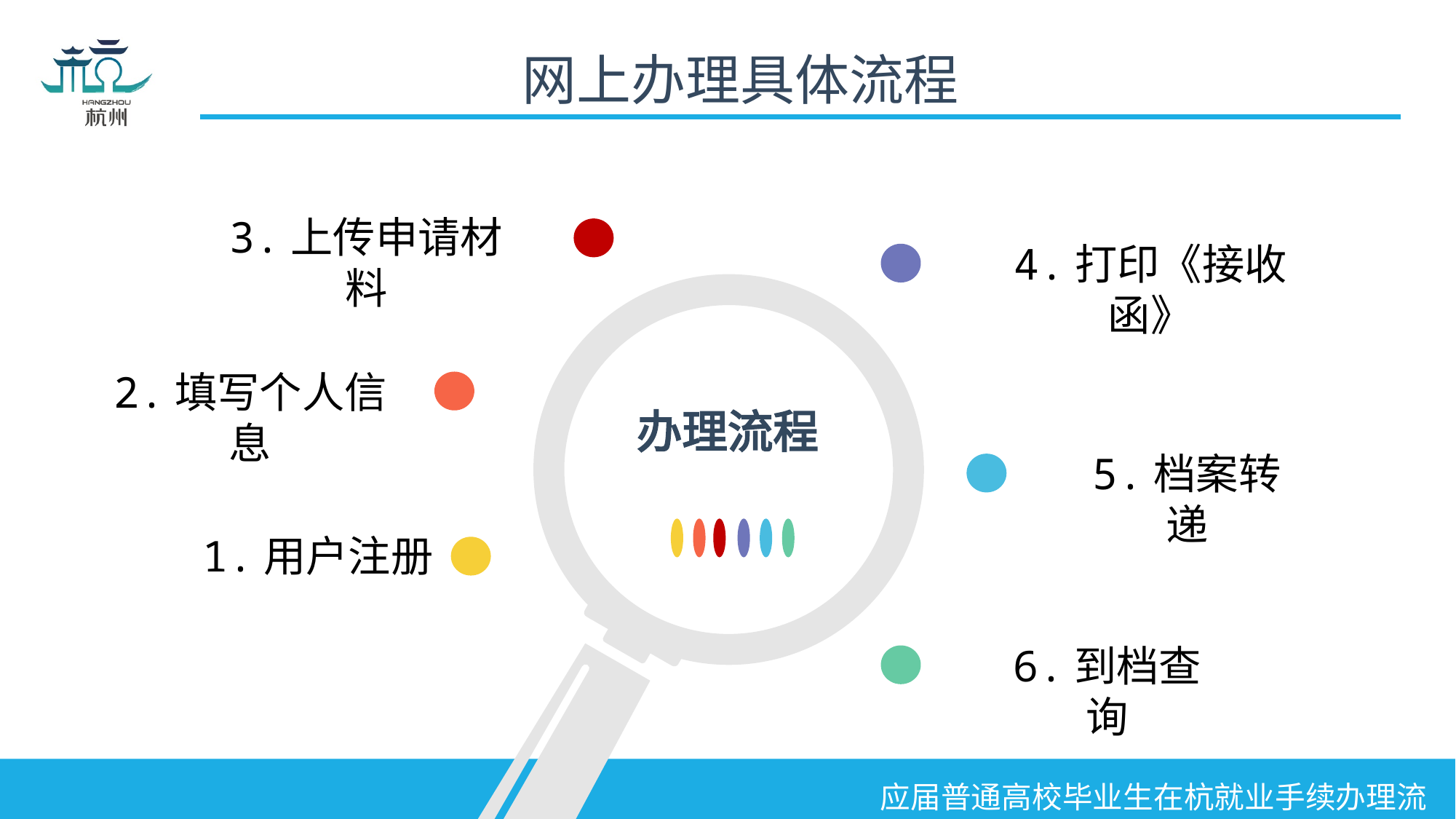

网上办理具体流程

办理流程

3.上传申请材料
4.打印《接收函》
2.填写个人信息
5.档案转递

1.用户注册

6.到档查询